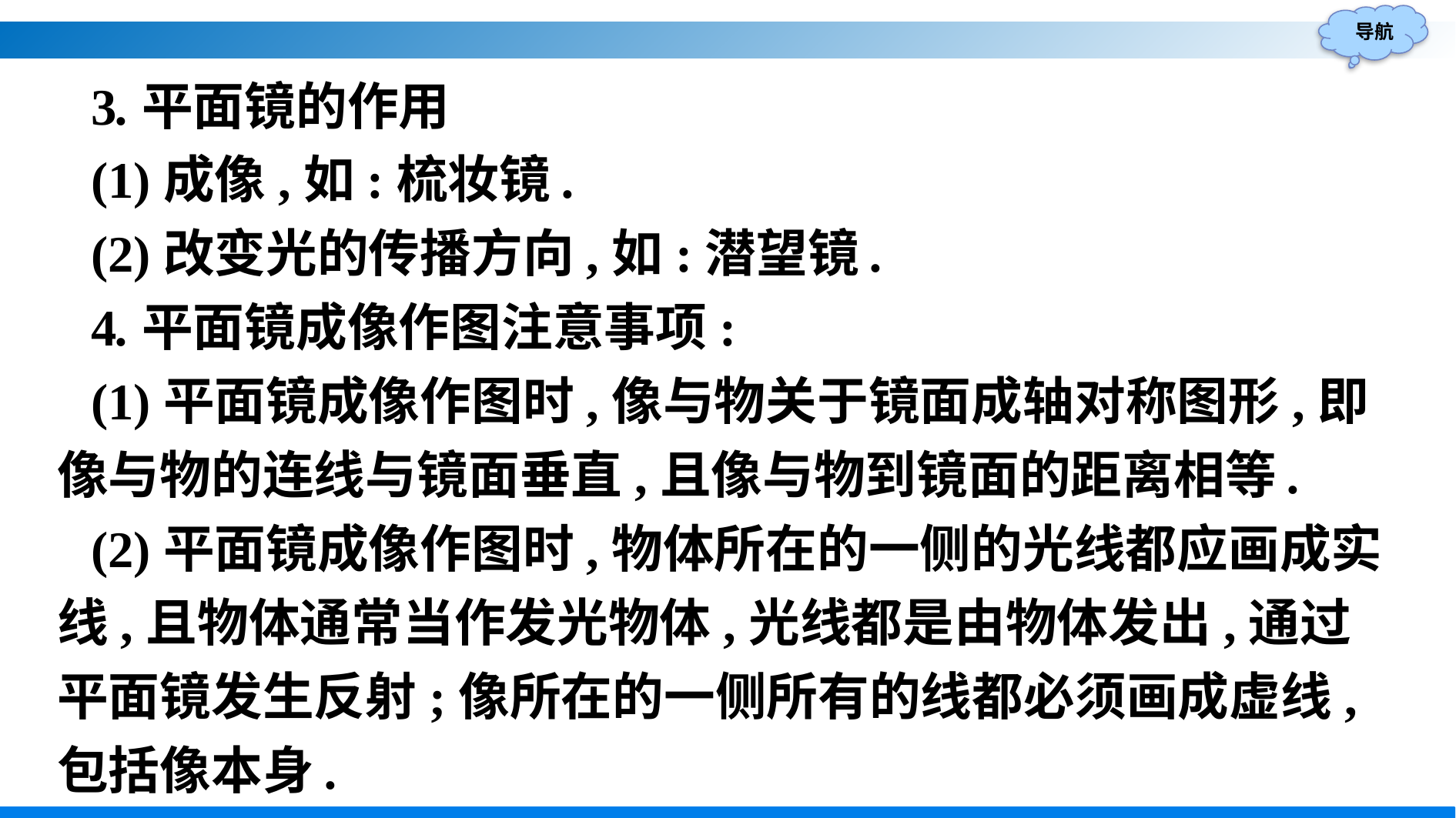

3.平面镜的作用
(1)成像,如:梳妆镜.
(2)改变光的传播方向,如:潜望镜.
4.平面镜成像作图注意事项:
(1)平面镜成像作图时,像与物关于镜面成轴对称图形,即像与物的连线与镜面垂直,且像与物到镜面的距离相等.
(2)平面镜成像作图时,物体所在的一侧的光线都应画成实线,且物体通常当作发光物体,光线都是由物体发出,通过平面镜发生反射;像所在的一侧所有的线都必须画成虚线,包括像本身.